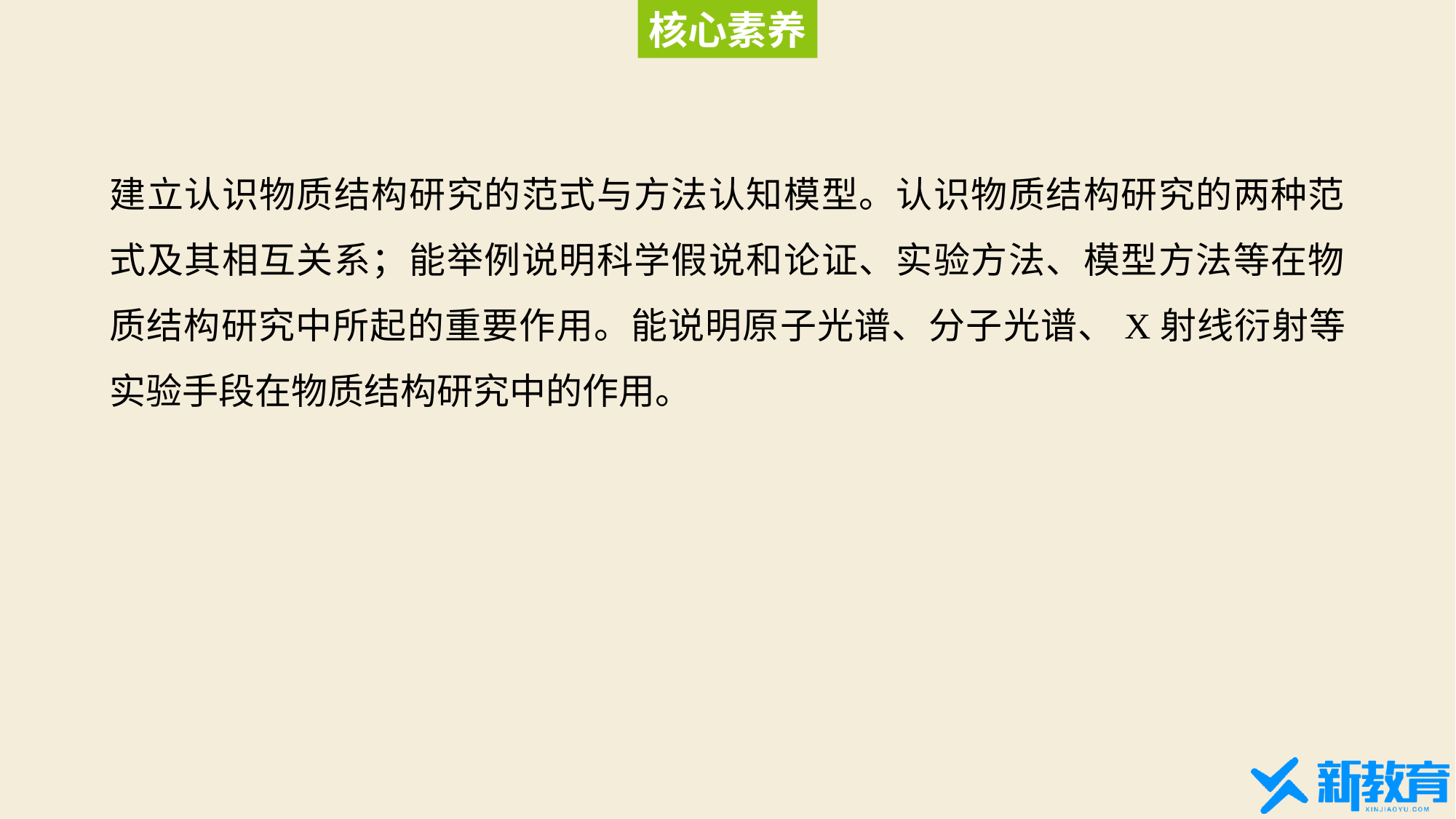

核心素养
建立认识物质结构研究的范式与方法认知模型。认识物质结构研究的两种范式及其相互关系；能举例说明科学假说和论证、实验方法、模型方法等在物质结构研究中所起的重要作用。能说明原子光谱、分子光谱、X射线衍射等实验手段在物质结构研究中的作用。